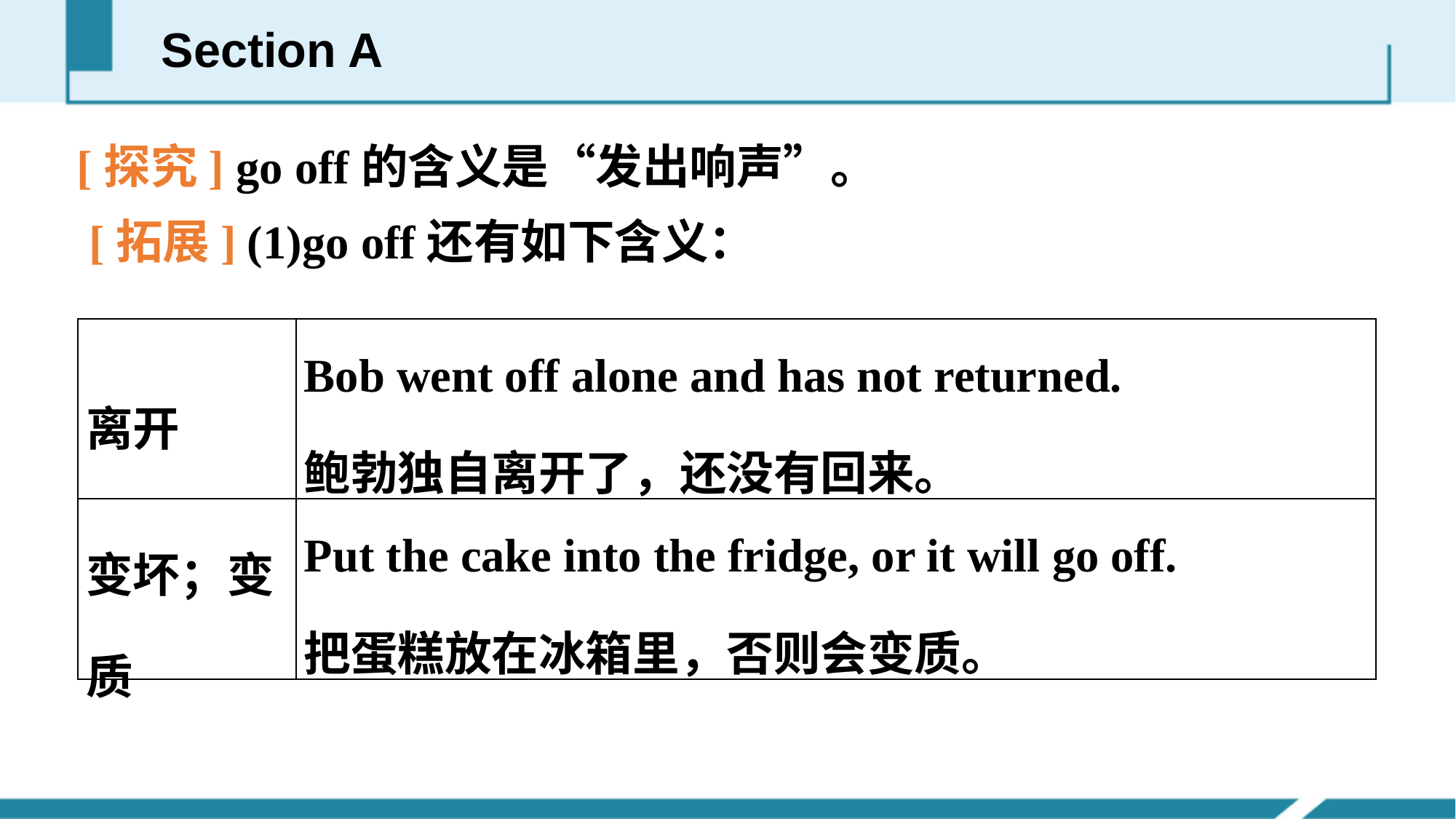

Section A
[探究] go off的含义是“发出响声”。
[拓展] (1)go off还有如下含义：
| 离开 | Bob went off alone and has not returned. 鲍勃独自离开了，还没有回来。 |
| --- | --- |
| 变坏；变质 | Put the cake into the fridge, or it will go off. 把蛋糕放在冰箱里，否则会变质。 |